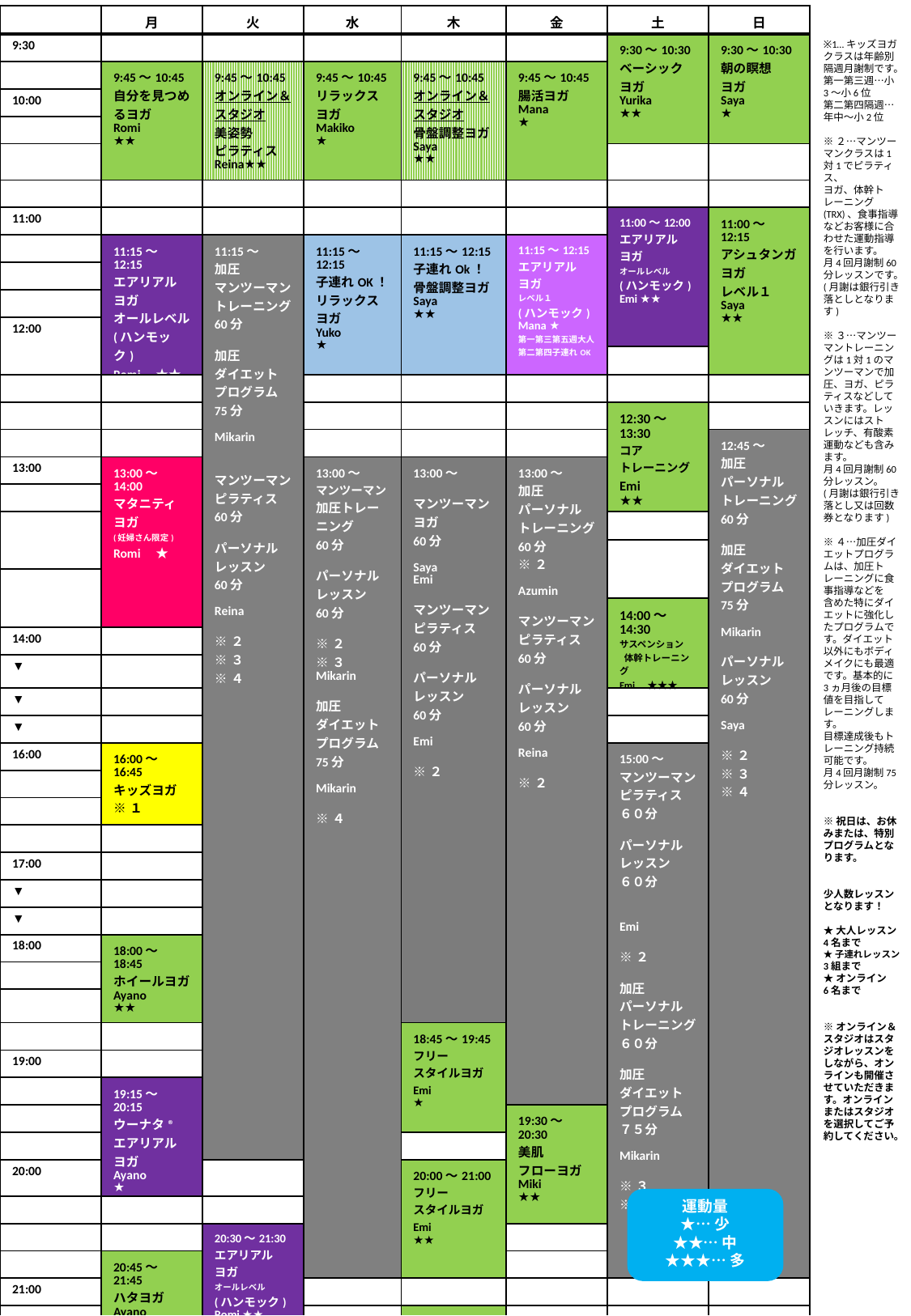

|  | 月 | 火 | 水 | 木 | 金 | 土 | 日 |
| --- | --- | --- | --- | --- | --- | --- | --- |
| 9:30 |  |  |  |  |  | 9:30～10:30 ベーシック ヨガ Yurika ★★ | 9:30～10:30 朝の瞑想 ヨガ Saya ★ |
|  | 9:45～10:45 自分を見つめるヨガ Romi ★★ | 9:45～10:45 オンライン＆スタジオ 美姿勢 ピラティス Reina★★ | 9:45～10:45リラックス ヨガ Makiko ★ | 9:45～10:45 オンライン＆スタジオ 骨盤調整ヨガ Saya ★★ | 9:45～10:45 腸活ヨガ Mana ★ |  |  |
| 10:00 |  |  |  |  |  |  |  |
|  |  |  |  |  |  |  |  |
|  |  |  |  |  |  |  |  |
|  |  |  |  |  |  |  |  |
| 11:00 |  |  |  |  |  | 11:00～12:00 エアリアル ヨガ オールレベル (ハンモック) Emi ★★ | 11:00～12:15 アシュタンガヨガ レベル１ Saya ★★ |
|  | 11:15～12:15 エアリアル ヨガ オールレベル (ハンモック) Romi　★★ | 11:15～ 加圧 マンツーマン トレーニング 60分 加圧 ダイエット プログラム 75分 Mikarin マンツーマンピラティス 60分 パーソナル レッスン 60分 Reina ※２ ※３ ※４ | 11:15～12:15 子連れOK！ リラックス ヨガ Yuko ★ | 11:15～12:15 子連れOk！ 骨盤調整ヨガ Saya ★★ | 11:15～12:15 エアリアル ヨガ レベル１ (ハンモック) Mana ★ 第一第三第五週大人 第二第四子連れOK |  |  |
|  |  |  |  |  |  |  |  |
|  |  |  |  |  |  |  |  |
| 12:00 |  |  |  |  |  |  |  |
|  |  |  |  |  |  |  |  |
|  |  |  |  |  |  |  |  |
|  |  |  |  |  |  | 12:30～13:30 コア トレーニング Emi　 ★★ |  |
|  |  |  |  |  |  |  | 12:45～ 加圧 パーソナル トレーニング 60分 加圧 ダイエット プログラム 75分 Mikarin パーソナル レッスン 60分 Saya ※２ ※３ ※４ |
| 13:00 | 13:00～14:00 マタニティ ヨガ (妊婦さん限定) Romi　★ |  | 13:00～ マンツーマン加圧トレーニング 60分 パーソナル レッスン 60分 ※２ ※３ Mikarin 加圧 ダイエットプログラム 75分 Mikarin ※４ | 13:00～ マンツーマンヨガ 60分 Saya Emi マンツーマン ピラティス 60分 パーソナル レッスン 60分 Emi ※２ | 13:00～ 加圧 パーソナル トレーニング 60分 ※２ Azumin マンツーマン ピラティス 60分 パーソナル レッスン 60分 Reina ※２ |  |  |
|  |  |  |  |  |  |  |  |
|  |  |  |  |  |  |  |  |
|  |  |  |  |  |  |  |  |
|  |  |  |  |  |  |  |  |
|  |  |  |  |  |  | 14:00～14:30 サスペンション 体幹トレーニング Emi　★★★ |  |
| 14:00 |  |  |  |  |  |  |  |
| ▼ |  |  |  |  |  |  |  |
| ▼ |  |  |  |  |  |  |  |
| ▼ |  |  |  |  |  |  |  |
| 16:00 | 16:00～16:45 キッズヨガ ※１ |  |  |  |  | 15:00～ マンツーマン ピラティス ６０分 パーソナル レッスン ６０分 　 Emi ※２ 加圧 パーソナル トレーニング ６０分 加圧 ダイエット プログラム ７５分 Mikarin ※３ ※４ |  |
|  |  |  |  |  |  |  |  |
|  |  |  |  |  |  |  |  |
|  |  |  |  |  |  |  |  |
| 17:00 |  |  |  |  |  |  |  |
| ▼ |  |  |  |  |  |  |  |
| ▼ |  |  |  |  |  |  |  |
| 18:00 | 18:00～18:45 ホイールヨガ Ayano ★★ |  |  |  |  |  |  |
|  |  |  |  |  |  |  |  |
|  |  |  |  |  |  |  |  |
|  |  |  |  | 18:45～19:45 フリー スタイルヨガ Emi　 ★ |  |  |  |
| 19:00 |  |  |  |  |  |  |  |
|  | 19:15～20:15 ウーナタ®　エアリアル ヨガ Ayano ★ |  |  |  |  |  |  |
|  |  |  |  |  | 19:30～20:30 美肌 フローヨガ Miki ★★ |  |  |
|  |  |  |  |  |  |  |  |
| 20:00 |  |  |  | 20:00～21:00 フリー スタイルヨガ Emi　 ★★ |  |  |  |
|  |  |  |  |  |  |  |  |
|  |  | 20:30～21:30 エアリアル ヨガ オールレベル (ハンモック) Romi ★★ |  |  |  |  |  |
|  | 20:45～21:45 ハタヨガ Ayano ★ |  |  |  |  |  |  |
| 21:00 |  |  |  |  |  |  |  |
|  |  |  |  | 21:15～21:45 サスペンション体幹トレーニング Emi ★★★ |  |  |  |
|  |  |  |  |  |  |  |  |
|  |  |  |  |  |  |  |  |
※1…キッズヨガクラスは年齢別隔週月謝制です。
第一第三週…小3～小6位
第二第四隔週…年中～小2位

※２…マンツーマンクラスは1対1でピラティス、
ヨガ、体幹トレーニング(TRX)、食事指導
などお客様に合わせた運動指導を行います。
月4回月謝制60分レッスンです。
(月謝は銀行引き落としとなります)

※３…マンツーマントレーニングは1対1のマンツーマンで加圧、ヨガ、ピラティスなどしていきます。レッスンにはストレッチ、有酸素運動なども含みます。
月4回月謝制60分レッスン。
(月謝は銀行引き落とし又は回数券となります)

※４…加圧ダイエットプログラムは、加圧トレーニングに食事指導などを
含めた特にダイエットに強化したプログラムです。ダイエット以外にもボディ
メイクにも最適です。基本的に3ヵ月後の目標値を目指してレーニングします。
目標達成後もトレーニング持続可能です。
月4回月謝制75分レッスン。

※祝日は、お休みまたは、特別プログラムとなります。

少人数レッスン
となります！

★大人レッスン
4名まで
★子連れレッスン
3組まで
★オンライン
6名まで

※オンライン＆
スタジオはスタジオレッスンをしながら、オンラインも開催させていただきます。オンラインまたはスタジオを選択してご予約してください。

運動量
★…少
★★…中
★★★…多